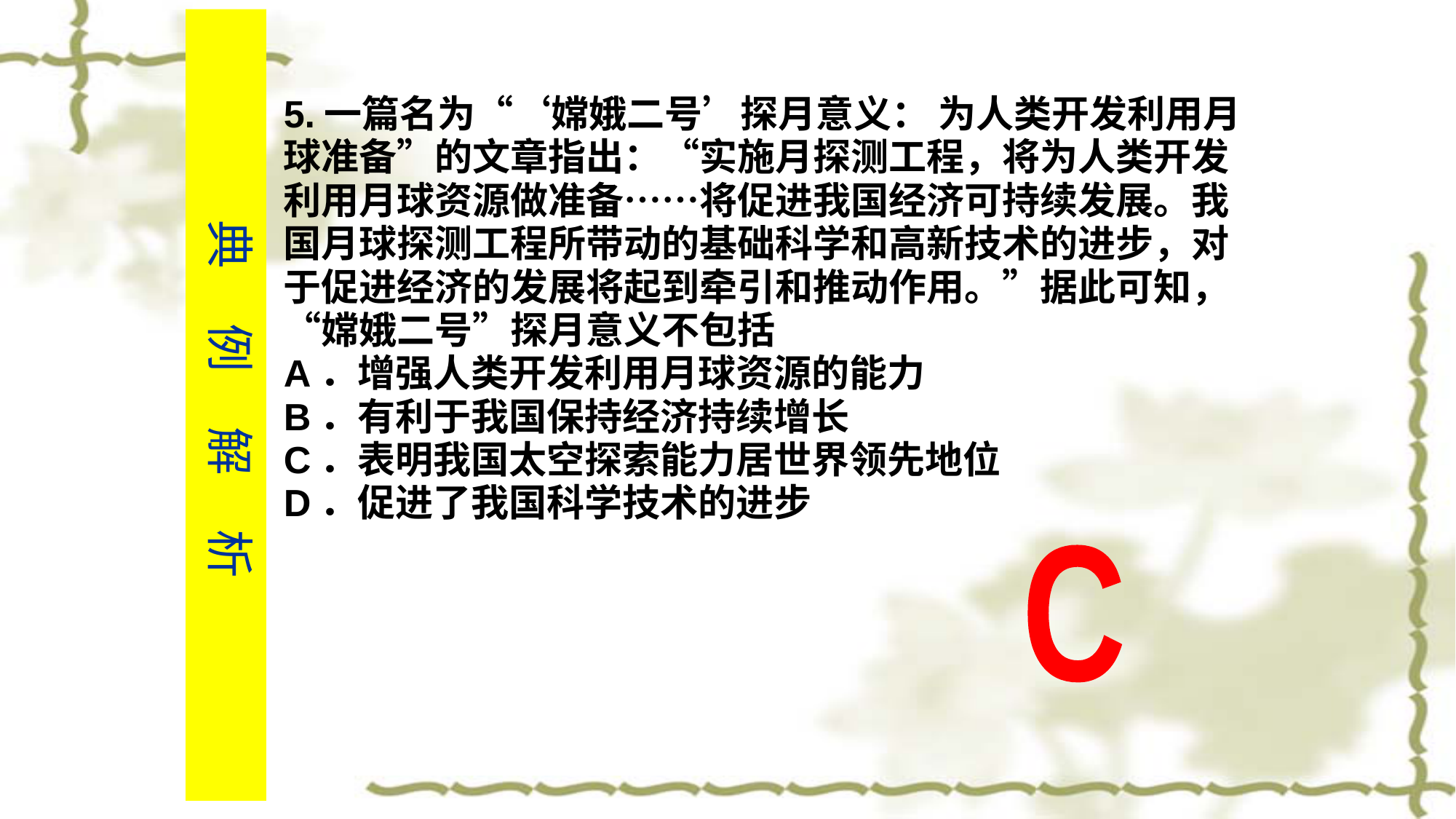

典     例     解     析
5.一篇名为“‘嫦娥二号’探月意义： 为人类开发利用月球准备”的文章指出：“实施月探测工程，将为人类开发利用月球资源做准备……将促进我国经济可持续发展。我国月球探测工程所带动的基础科学和高新技术的进步，对于促进经济的发展将起到牵引和推动作用。”据此可知，“嫦娥二号”探月意义不包括
A．增强人类开发利用月球资源的能力
B．有利于我国保持经济持续增长
C．表明我国太空探索能力居世界领先地位
D．促进了我国科学技术的进步

C